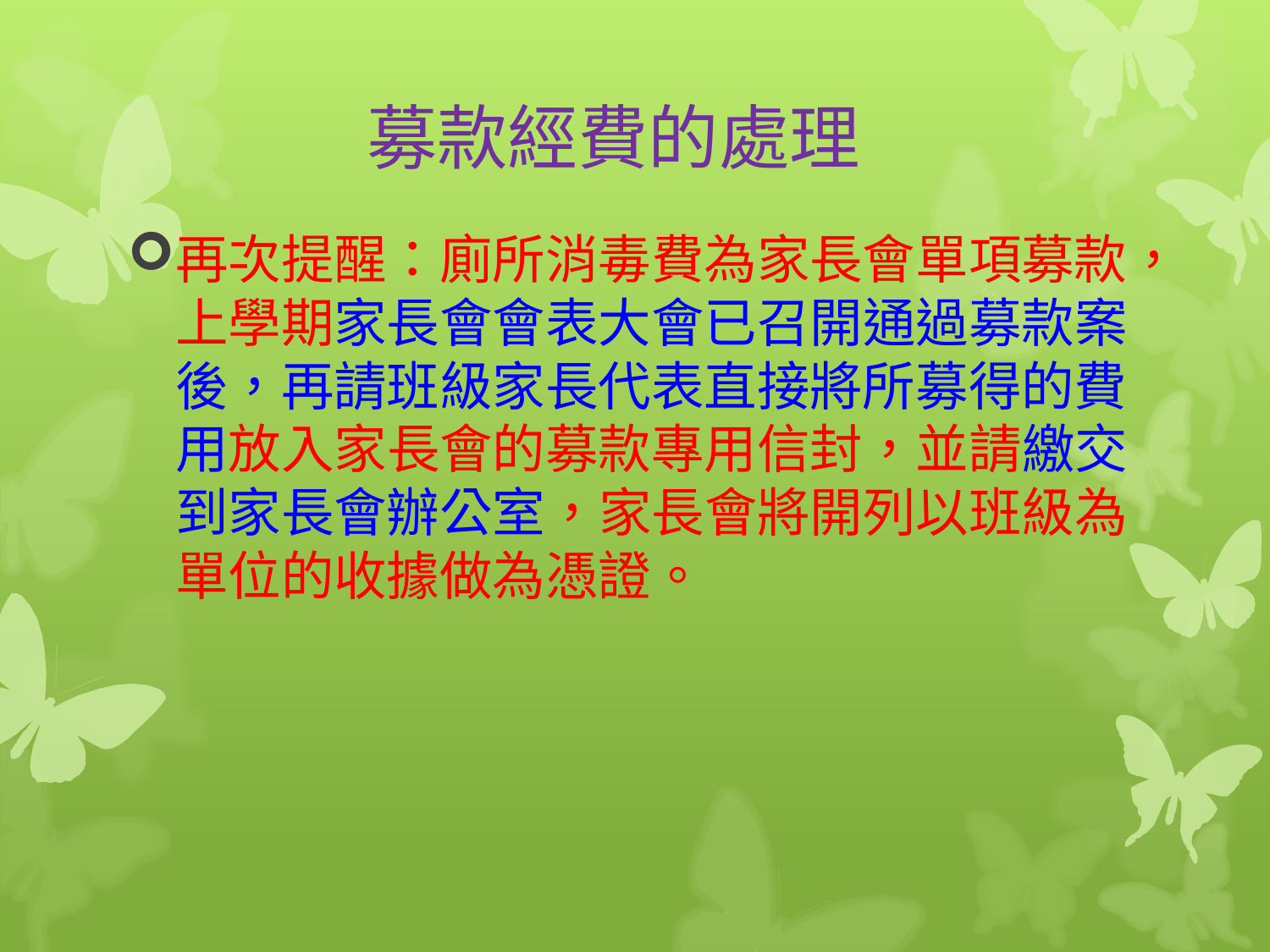

再次提醒：廁所消毒費為家長會單項募款，上學期家長會會表大會已召開通過募款案後，再請班級家長代表直接將所募得的費用放入家長會的募款專用信封，並請繳交到家長會辦公室，家長會將開列以班級為單位的收據做為憑證。

# 募款經費的處理